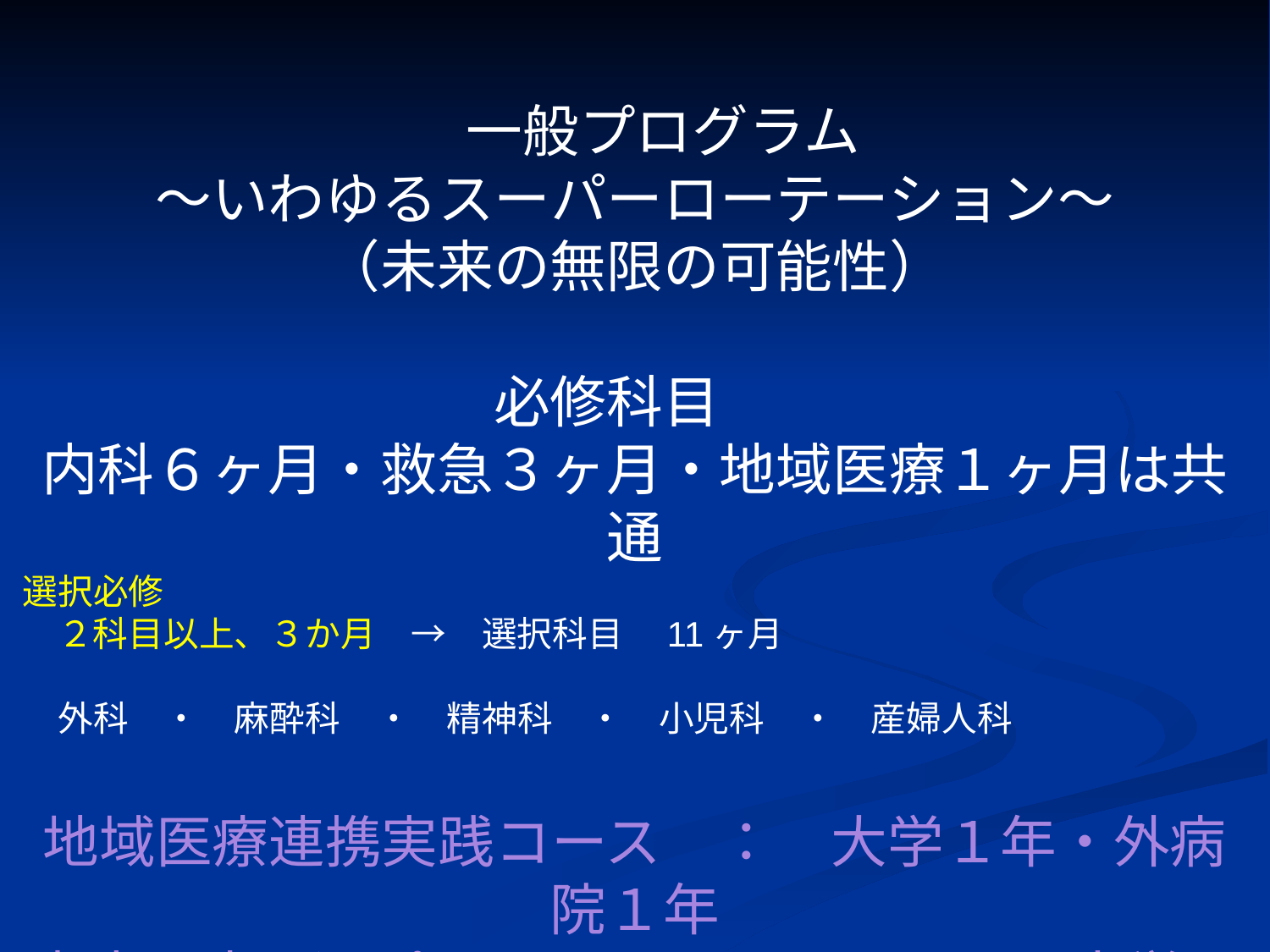

一般プログラム
～いわゆるスーパーローテーション～
（未来の無限の可能性）

必修科目
内科６ヶ月・救急３ヶ月・地域医療１ヶ月は共通
選択必修
　２科目以上、３か月　→　選択科目　11ヶ月

　外科　・　麻酔科　・　精神科　・　小児科　・　産婦人科

地域医療連携実践コース　：　大学１年・外病院１年
高度医療周辺プライマリ・ケアコース ： 大学２年